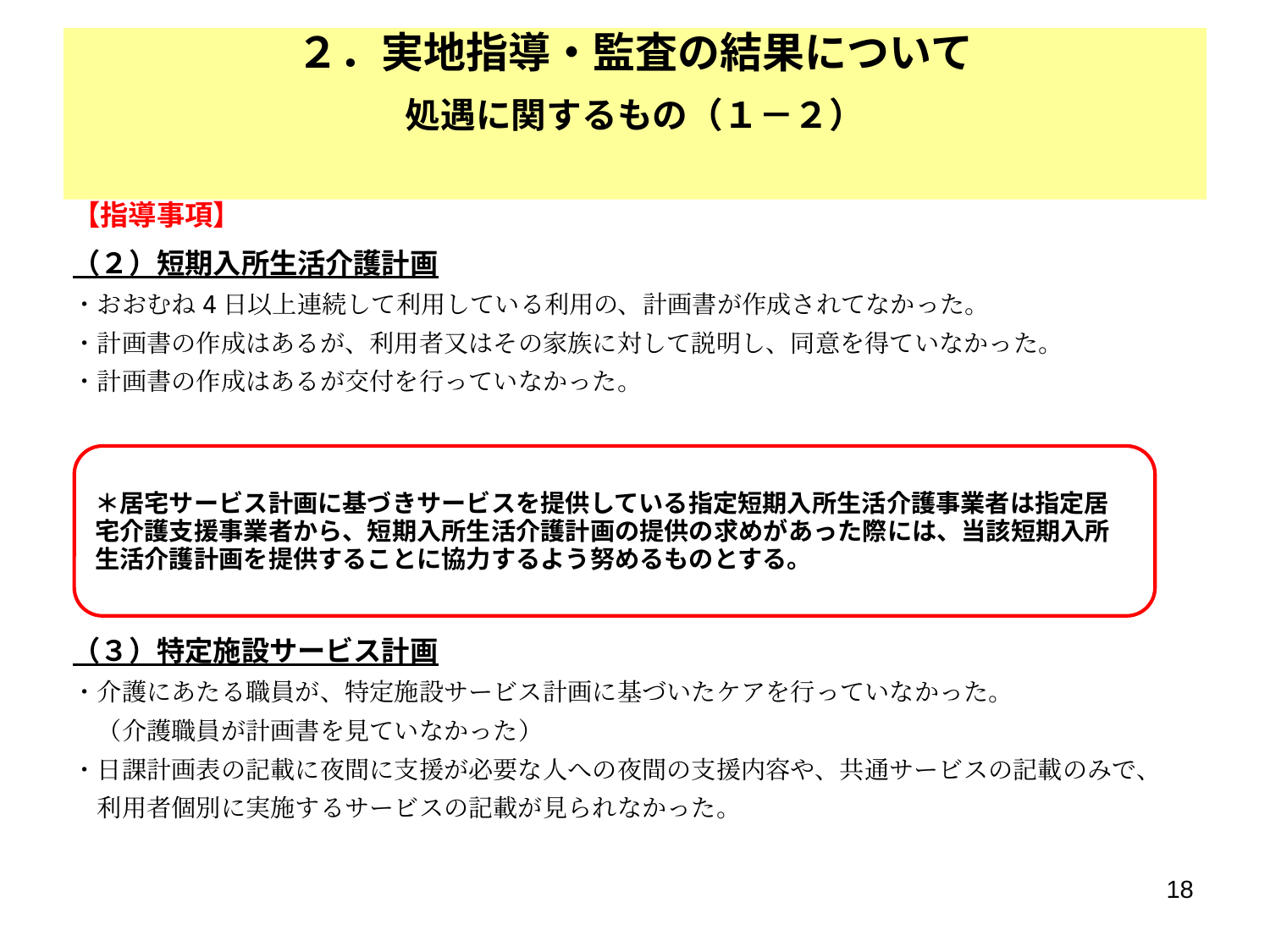

２．実地指導・監査の結果について
# 処遇に関するもの（１－２）

【指導事項】
（２）短期入所生活介護計画
・おおむね4日以上連続して利用している利用の、計画書が作成されてなかった。
・計画書の作成はあるが、利用者又はその家族に対して説明し、同意を得ていなかった。
・計画書の作成はあるが交付を行っていなかった。

（３）特定施設サービス計画
・介護にあたる職員が、特定施設サービス計画に基づいたケアを行っていなかった。
　（介護職員が計画書を見ていなかった）
・日課計画表の記載に夜間に支援が必要な人への夜間の支援内容や、共通サービスの記載のみで、
　利用者個別に実施するサービスの記載が見られなかった。

＊居宅サービス計画に基づきサービスを提供している指定短期入所生活介護事業者は指定居宅介護支援事業者から、短期入所生活介護計画の提供の求めがあった際には、当該短期入所生活介護計画を提供することに協力するよう努めるものとする。
18